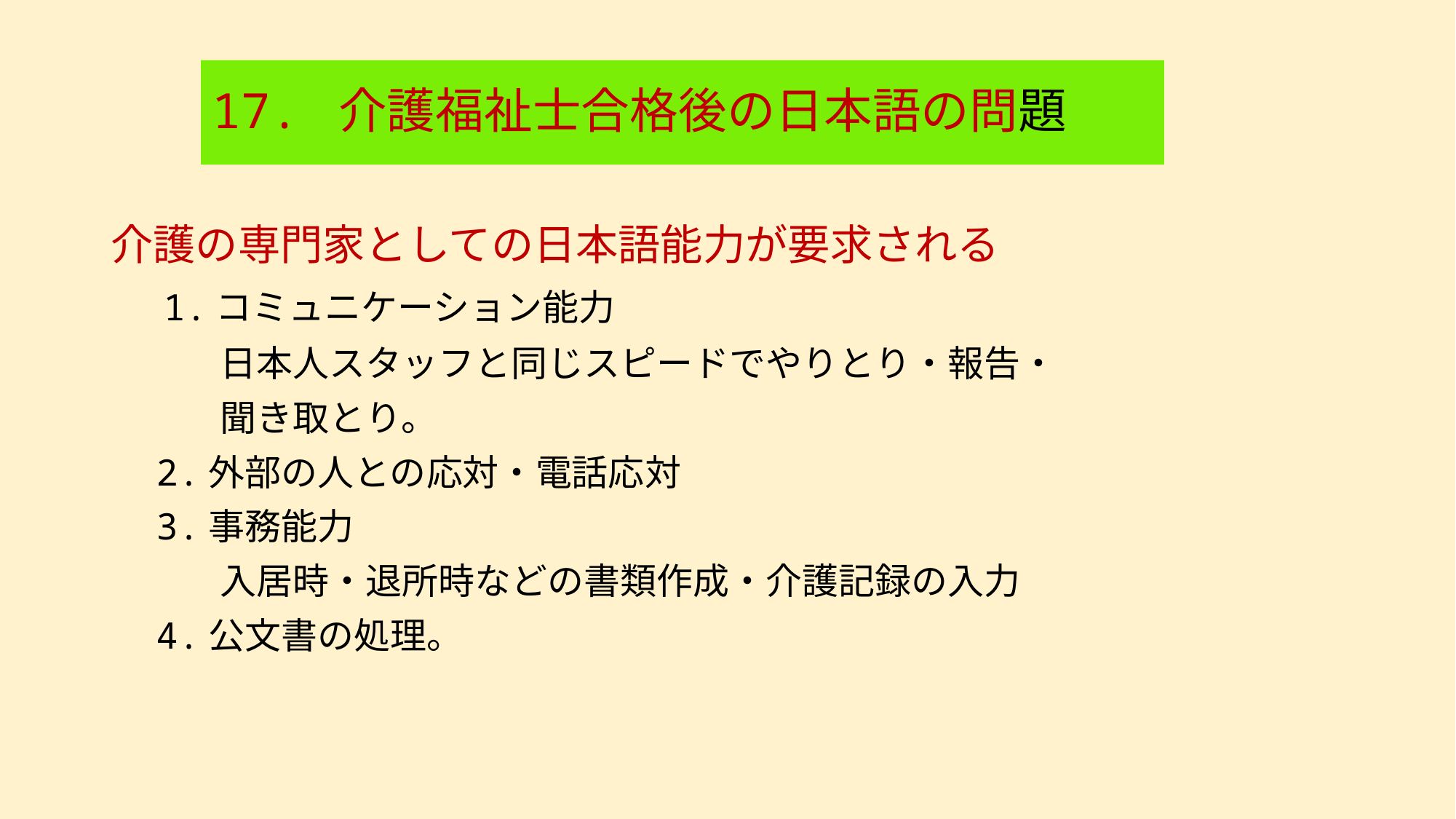

# 17. 介護福祉士合格後の日本語の問題
介護の専門家としての日本語能力が要求される
　1.コミュニケーション能力
　　　日本人スタッフと同じスピードでやりとり・報告・
　　　聞き取とり。
　2.外部の人との応対・電話応対
　3.事務能力
　　　入居時・退所時などの書類作成・介護記録の入力
　4.公文書の処理。